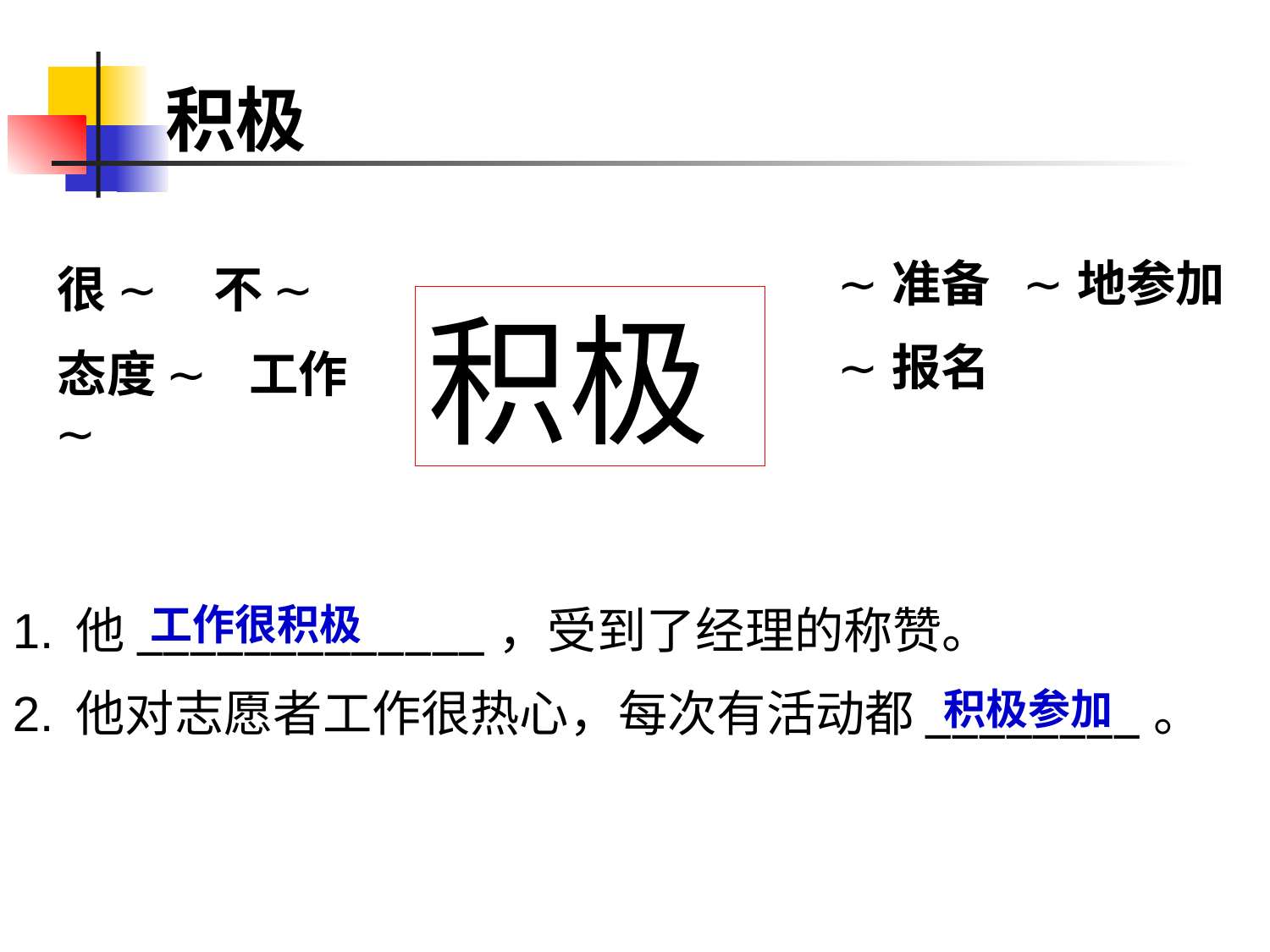

# 积极
~准备  ~地参加
~报名

很~   不~
态度~  工作~
积极
工作很积极
他_____________，受到了经理的称赞。
他对志愿者工作很热心，每次有活动都________。
积极参加